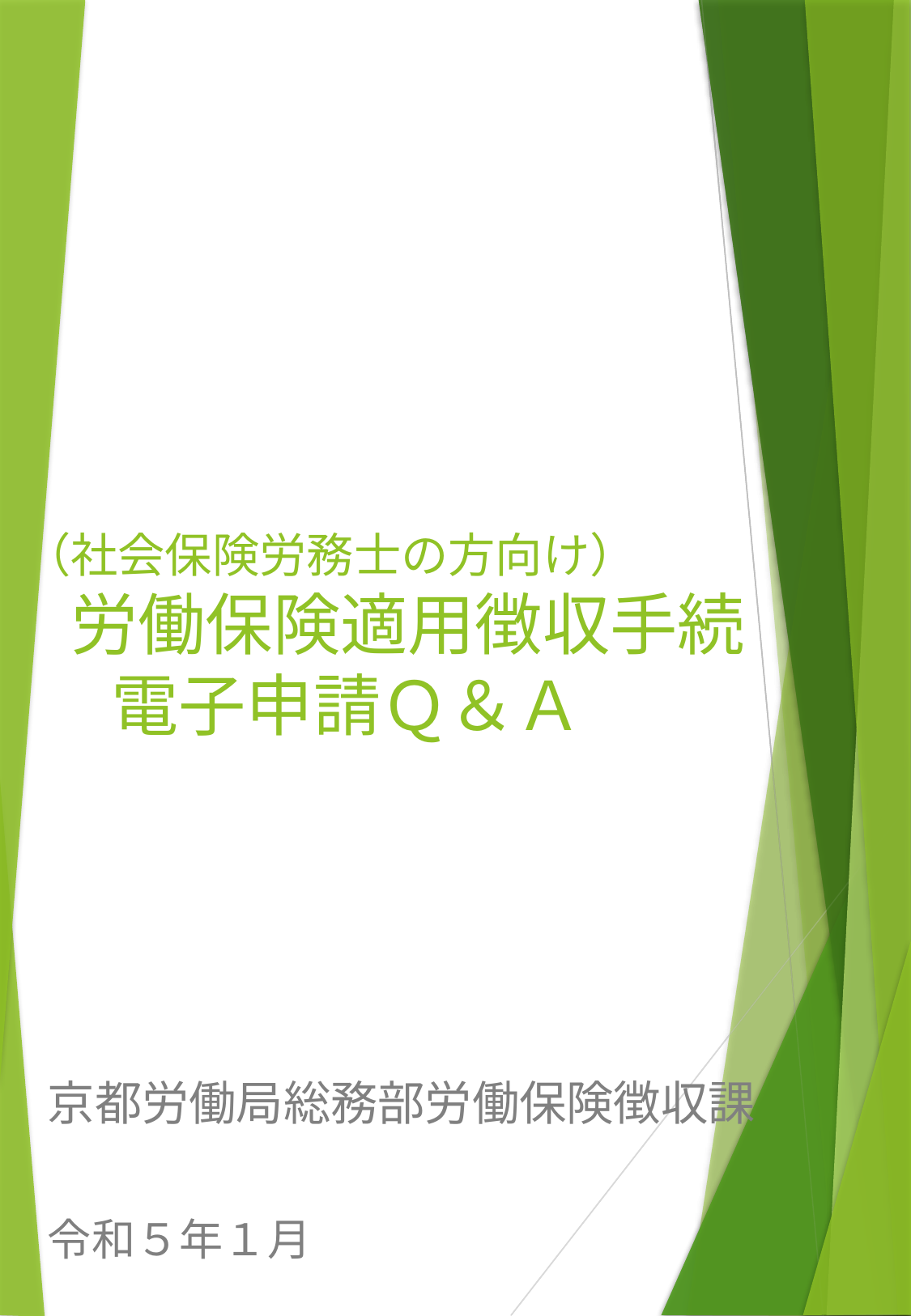

# （社会保険労務士の方向け） 　　労働保険適用徴収手続 　　電子申請Ｑ＆Ａ
京都労働局総務部労働保険徴収課

令和５年１月